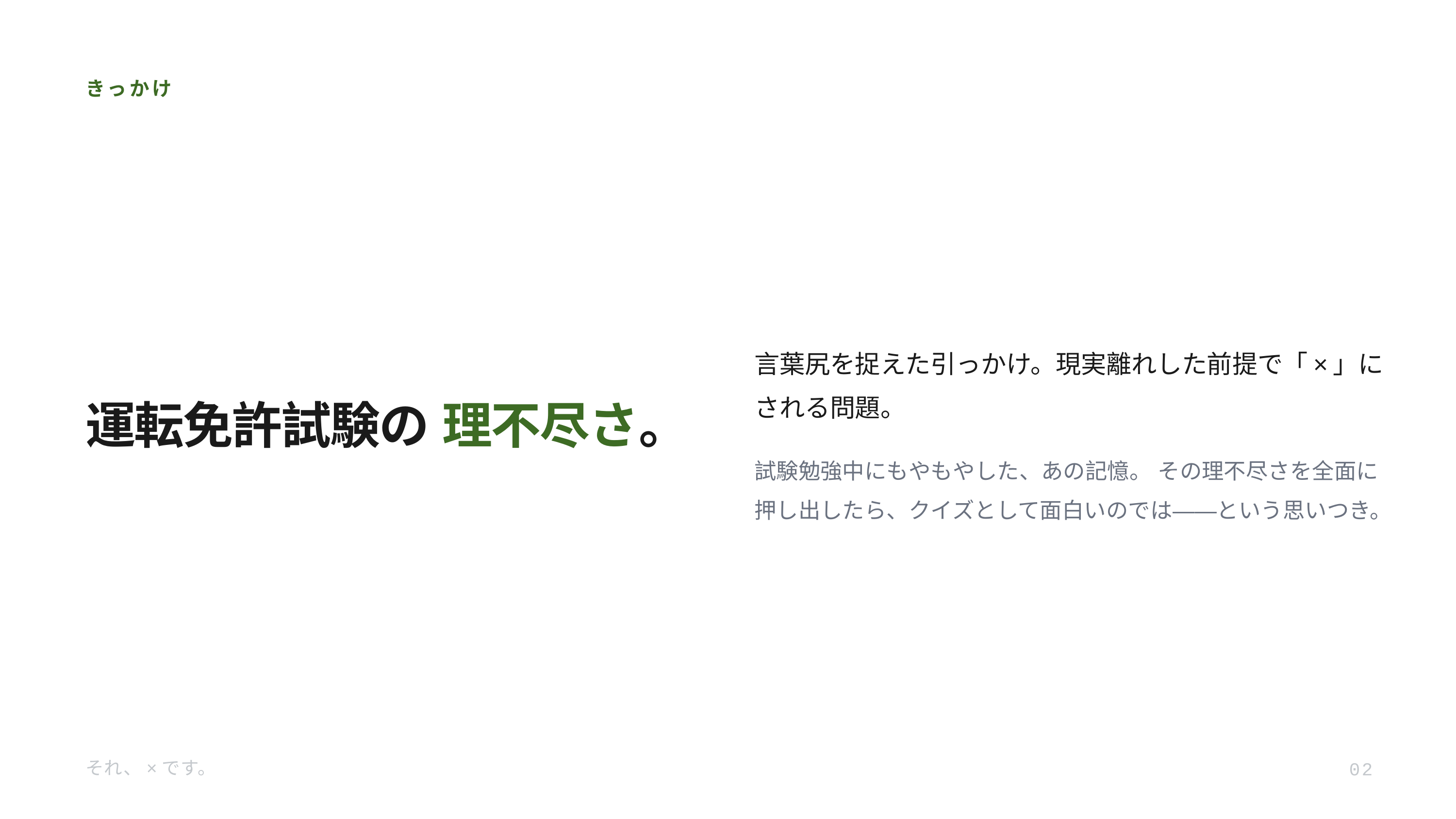

きっかけ
言葉尻を捉えた引っかけ。現実離れした前提で「×」にされる問題。
運転免許試験の 理不尽さ。
試験勉強中にもやもやした、あの記憶。 その理不尽さを全面に押し出したら、クイズとして面白いのでは——という思いつき。
それ、×です。
02